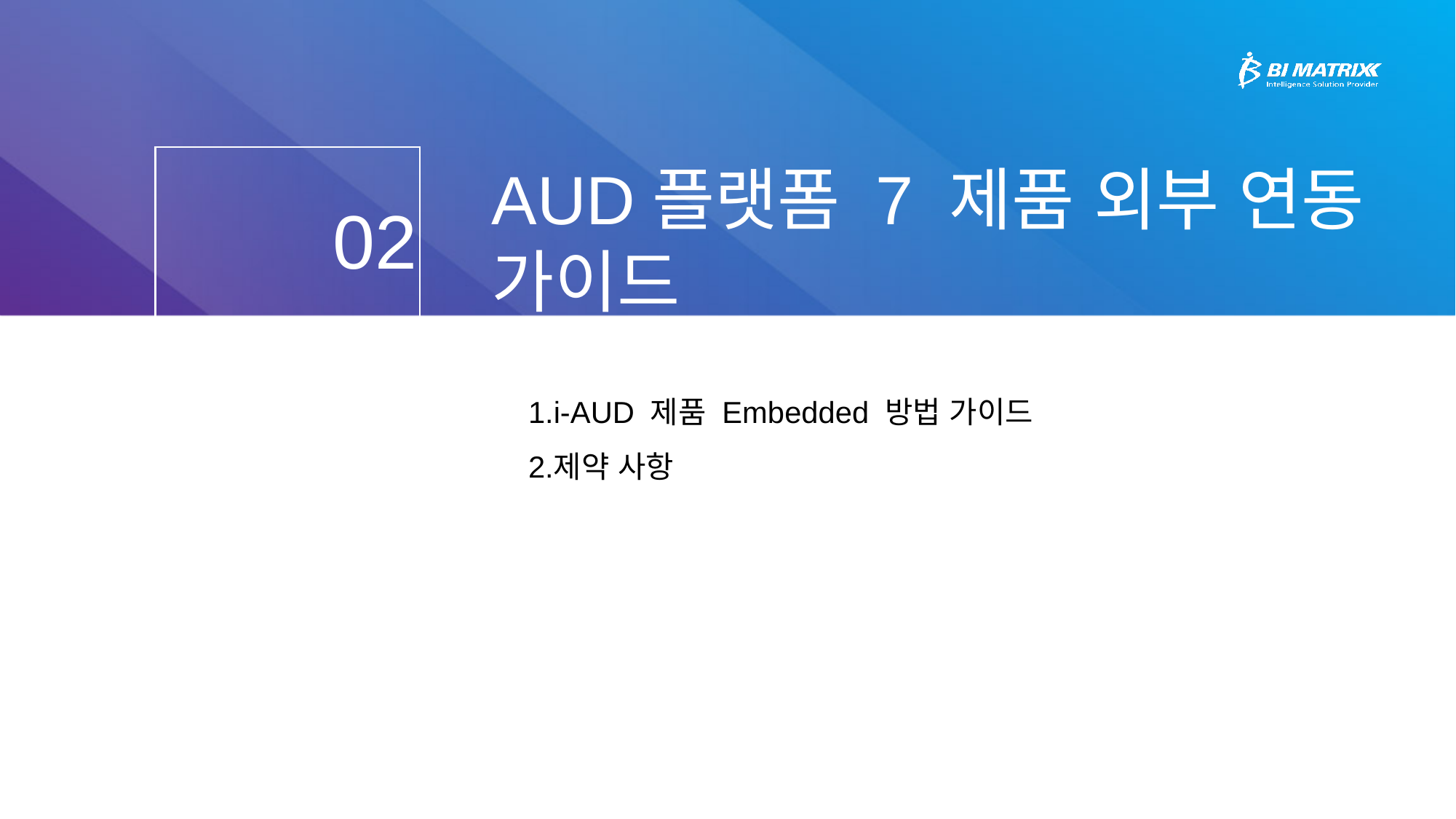

AUD플랫폼 7 제품 외부 연동 가이드
02
i-AUD 제품 Embedded 방법 가이드
제약 사항